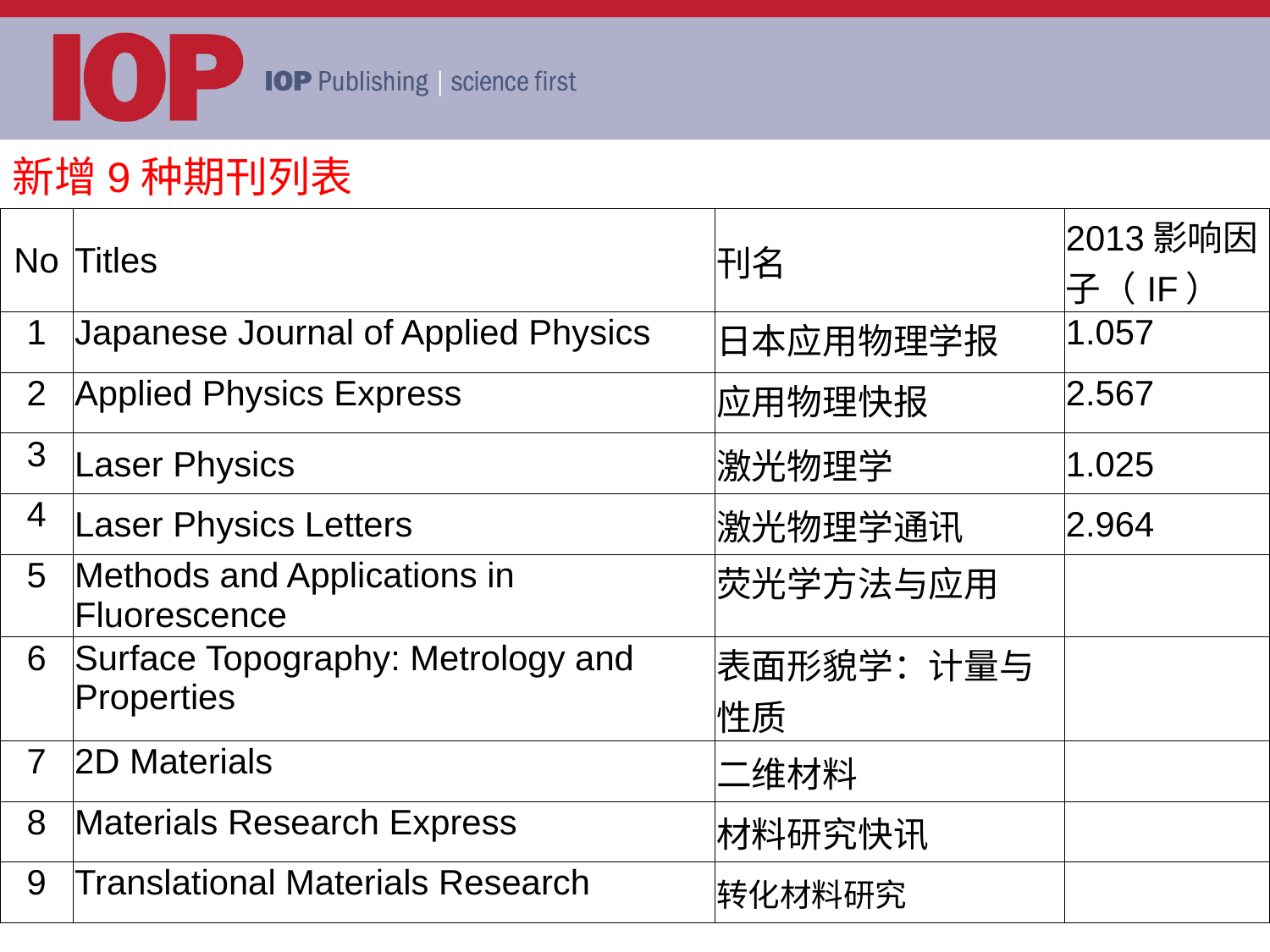

新增9种期刊列表
| No | Titles | 刊名 | 2013影响因子（IF） |
| --- | --- | --- | --- |
| 1 | Japanese Journal of Applied Physics | 日本应用物理学报 | 1.057 |
| 2 | Applied Physics Express | 应用物理快报 | 2.567 |
| 3 | Laser Physics | 激光物理学 | 1.025 |
| 4 | Laser Physics Letters | 激光物理学通讯 | 2.964 |
| 5 | Methods and Applications in Fluorescence | 荧光学方法与应用 |  |
| 6 | Surface Topography: Metrology and Properties | 表面形貌学：计量与性质 |  |
| 7 | 2D Materials | 二维材料 |  |
| 8 | Materials Research Express | 材料研究快讯 |  |
| 9 | Translational Materials Research | 转化材料研究 |  |